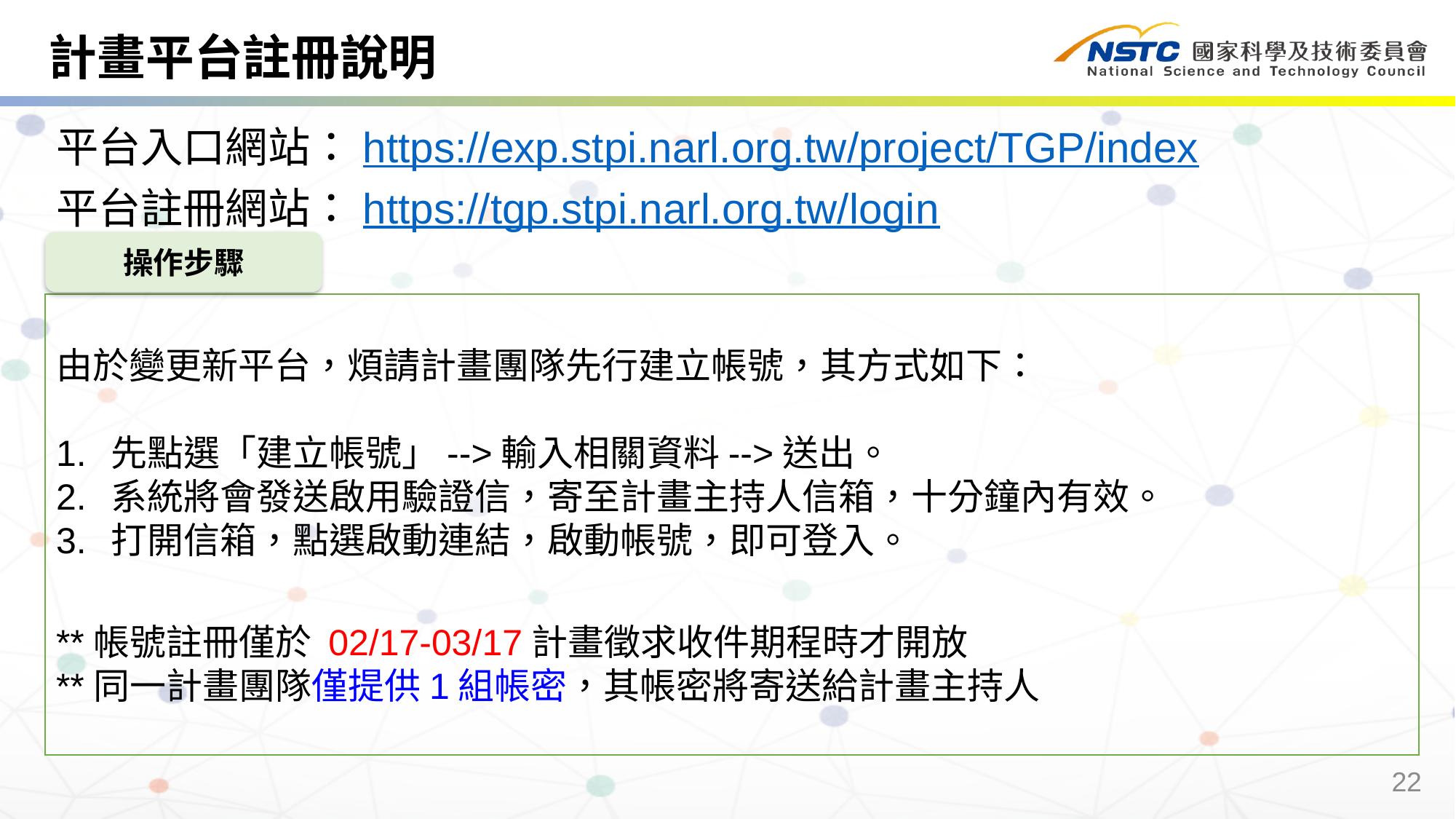

計畫平台註冊說明
平台入口網站：https://exp.stpi.narl.org.tw/project/TGP/index
平台註冊網站：https://tgp.stpi.narl.org.tw/login
操作步驟
由於變更新平台，煩請計畫團隊先行建立帳號，其方式如下：

先點選「建立帳號」-->輸入相關資料-->送出。
系統將會發送啟用驗證信，寄至計畫主持人信箱，十分鐘內有效。
打開信箱，點選啟動連結，啟動帳號，即可登入。

**帳號註冊僅於 02/17-03/17計畫徵求收件期程時才開放
**同一計畫團隊僅提供1組帳密，其帳密將寄送給計畫主持人
22